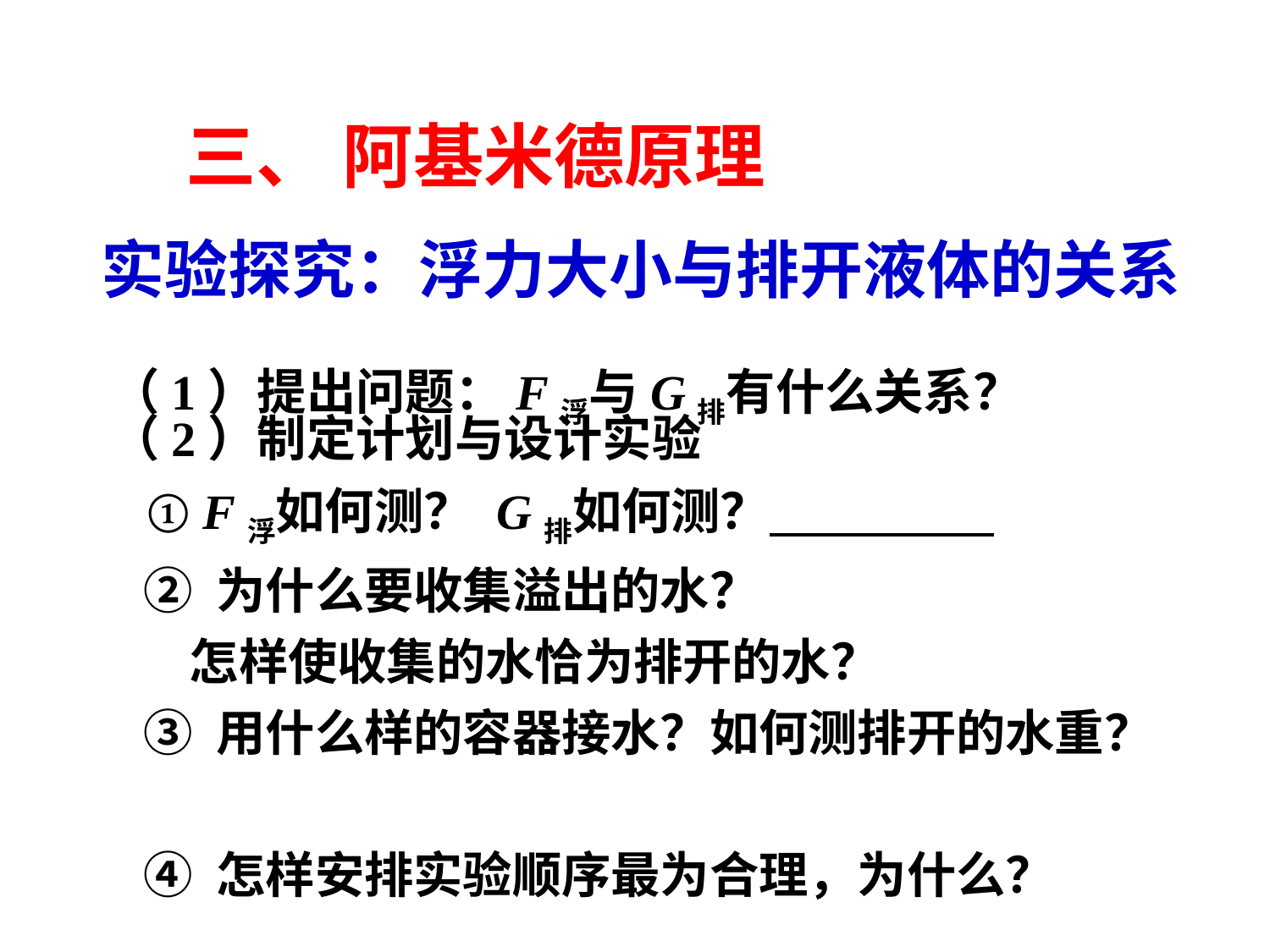

三、 阿基米德原理
实验探究：浮力大小与排开液体的关系
（1）提出问题：F浮与G排有什么关系？
（2）制定计划与设计实验
   ① F浮如何测？ G排如何测？
   ② 为什么要收集溢出的水？
      怎样使收集的水恰为排开的水？
   ③ 用什么样的容器接水？如何测排开的水重？
   ④ 怎样安排实验顺序最为合理，为什么？